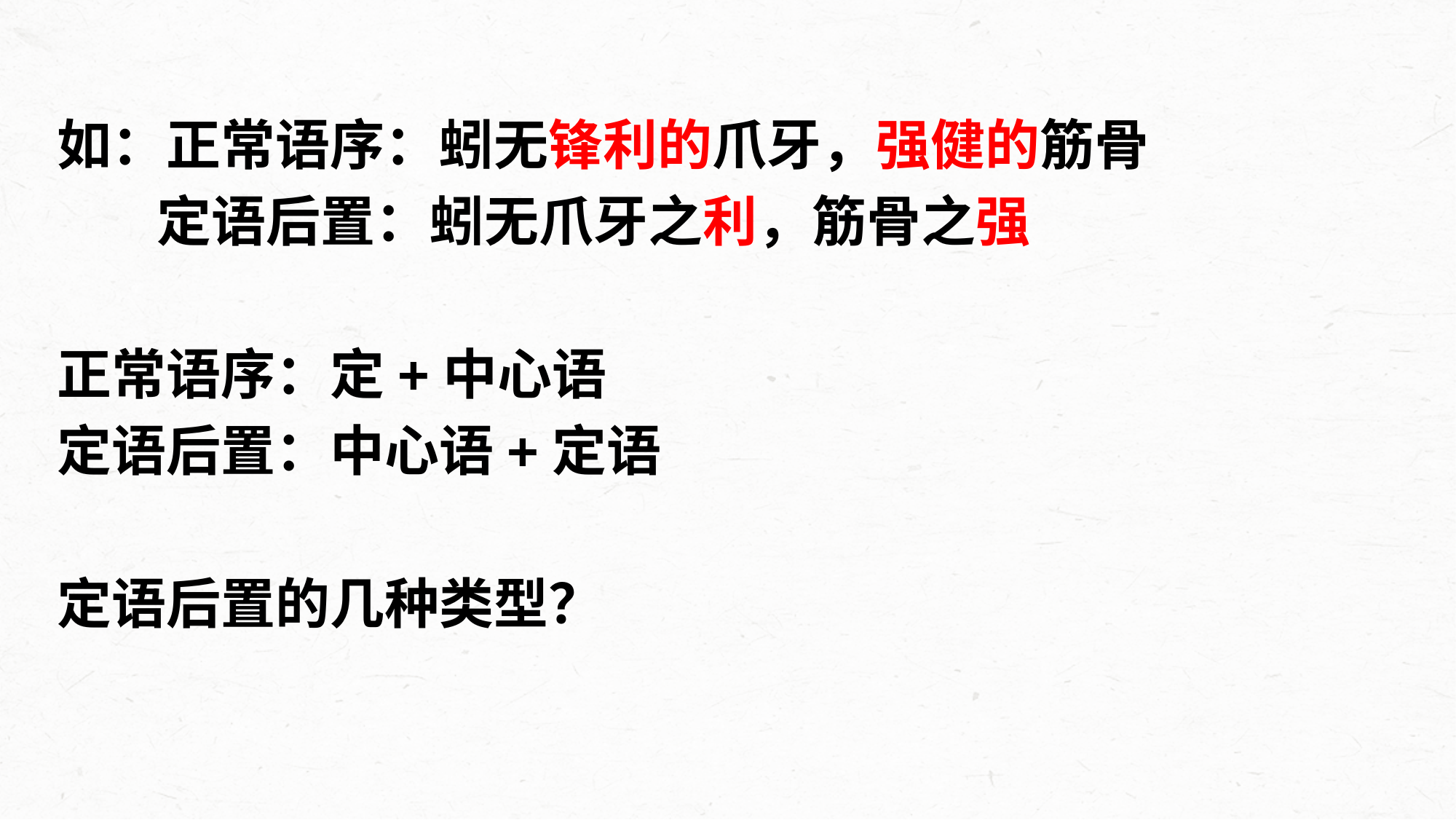

如：正常语序：蚓无锋利的爪牙，强健的筋骨
       定语后置：蚓无爪牙之利，筋骨之强

正常语序：定+中心语
定语后置：中心语+定语

定语后置的几种类型？